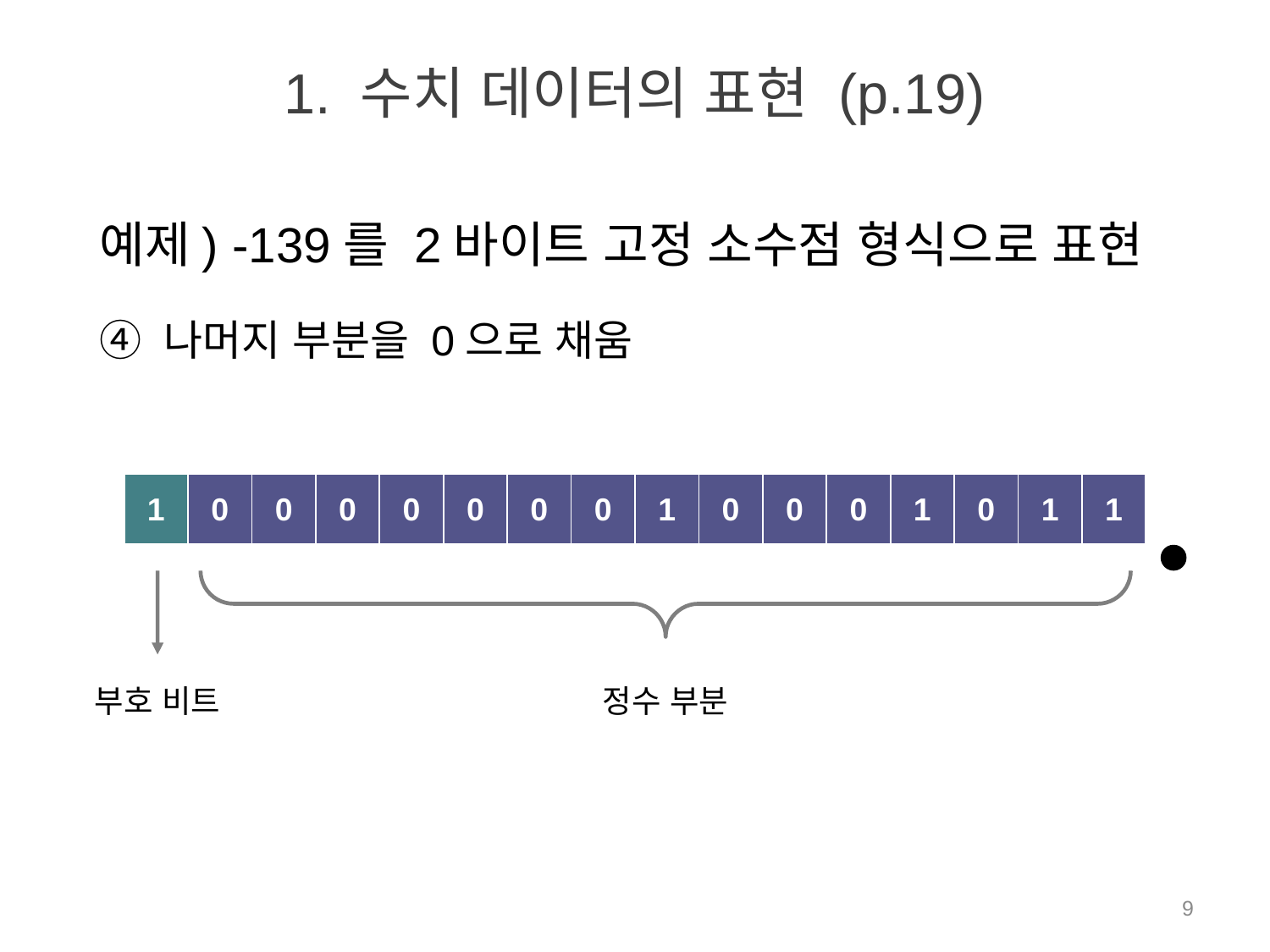

# 1. 수치 데이터의 표현 (p.19)

예제) -139를 2바이트 고정 소수점 형식으로 표현
④ 나머지 부분을 0으로 채움
| 1 | 0 | 0 | 0 | 0 | 0 | 0 | 0 | 1 | 0 | 0 | 0 | 1 | 0 | 1 | 1 |
| --- | --- | --- | --- | --- | --- | --- | --- | --- | --- | --- | --- | --- | --- | --- | --- |

정수 부분
부호 비트
9